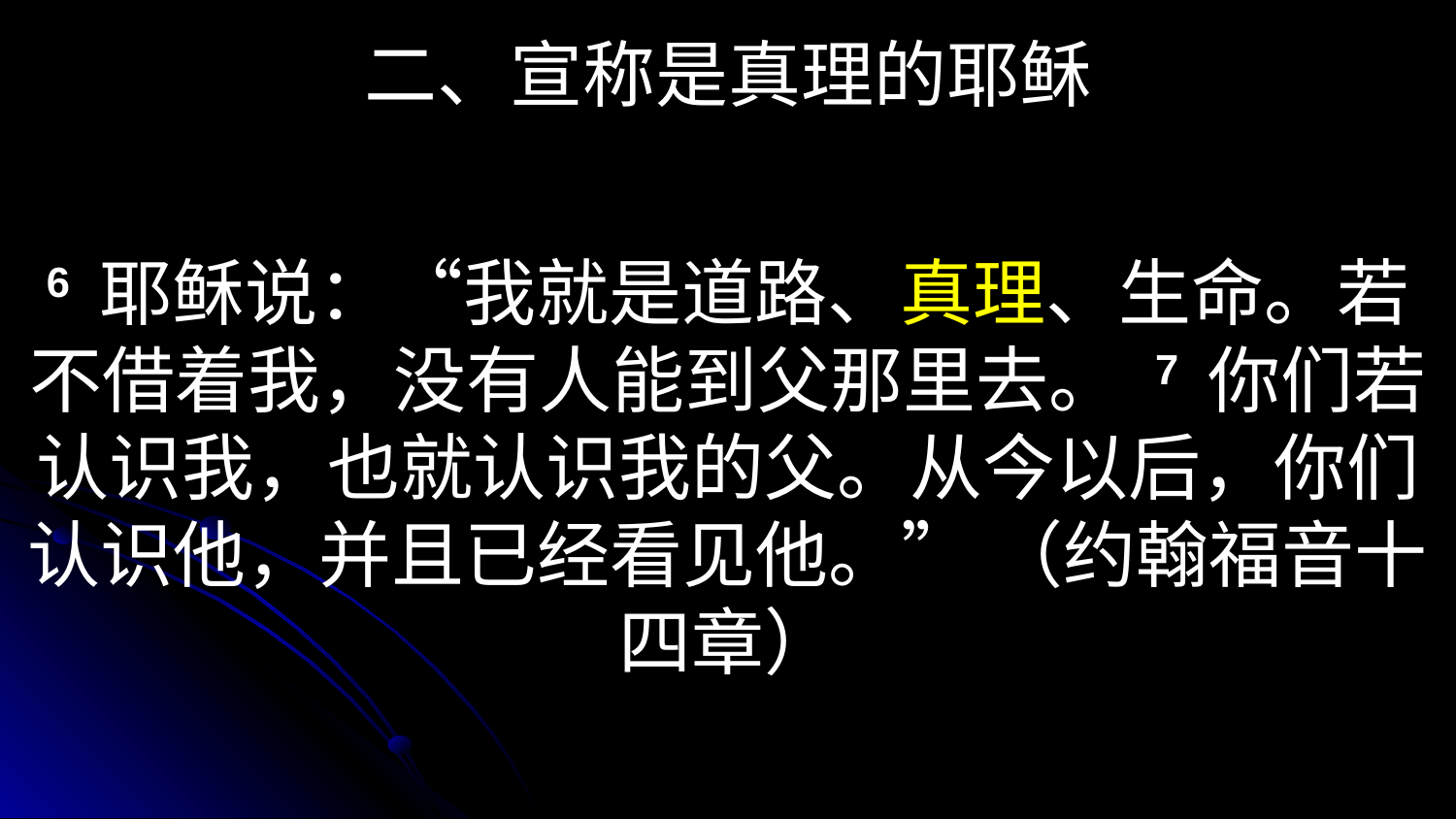

二、宣称是真理的耶稣
6 耶稣说：“我就是道路、真理、生命。若不借着我，没有人能到父那里去。 7 你们若认识我，也就认识我的父。从今以后，你们认识他，并且已经看见他。” （约翰福音十四章）